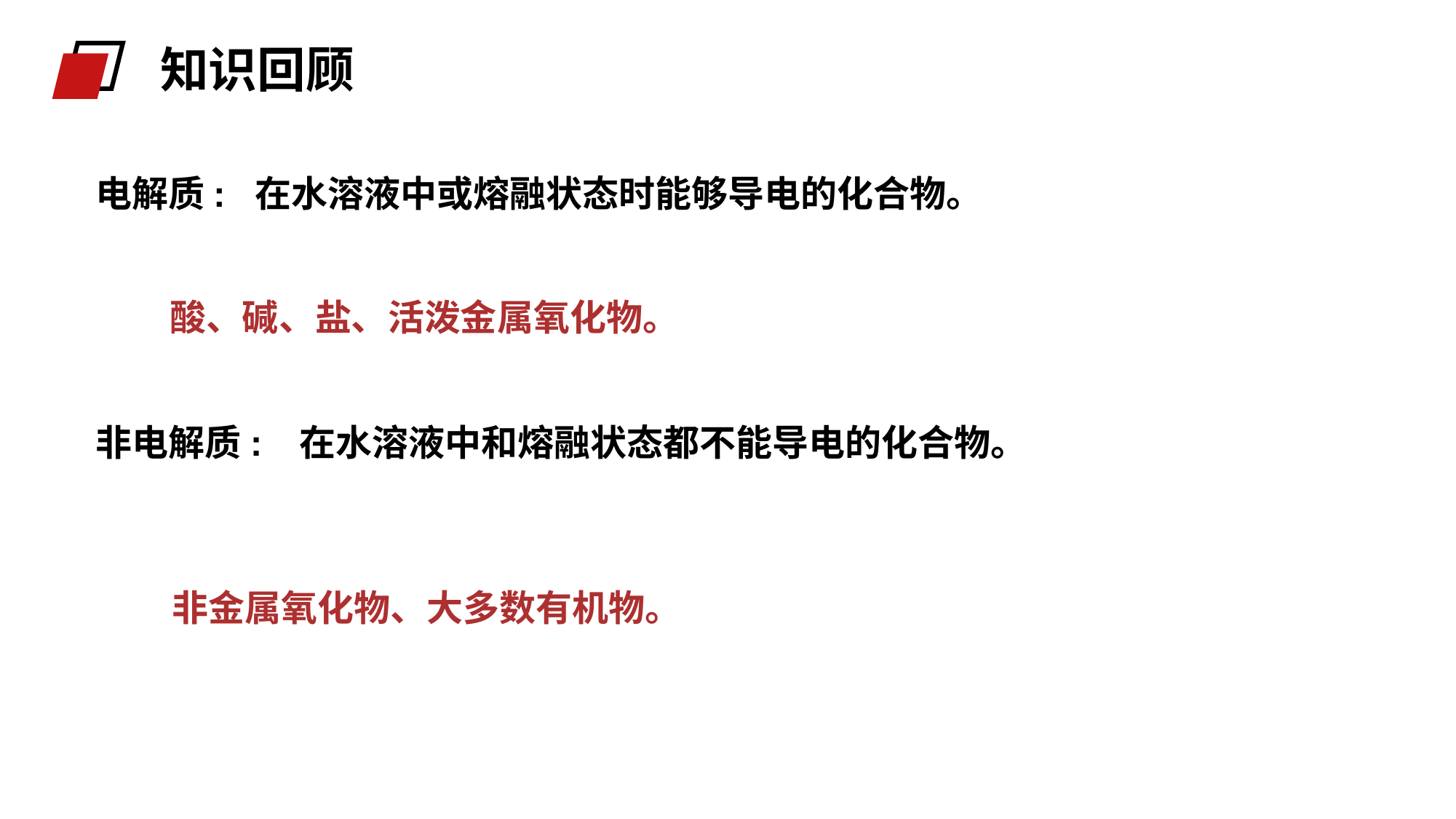

知识回顾
电解质:
在水溶液中或熔融状态时能够导电的化合物。
酸、碱、盐、活泼金属氧化物。
非电解质:
在水溶液中和熔融状态都不能导电的化合物。
非金属氧化物、大多数有机物。